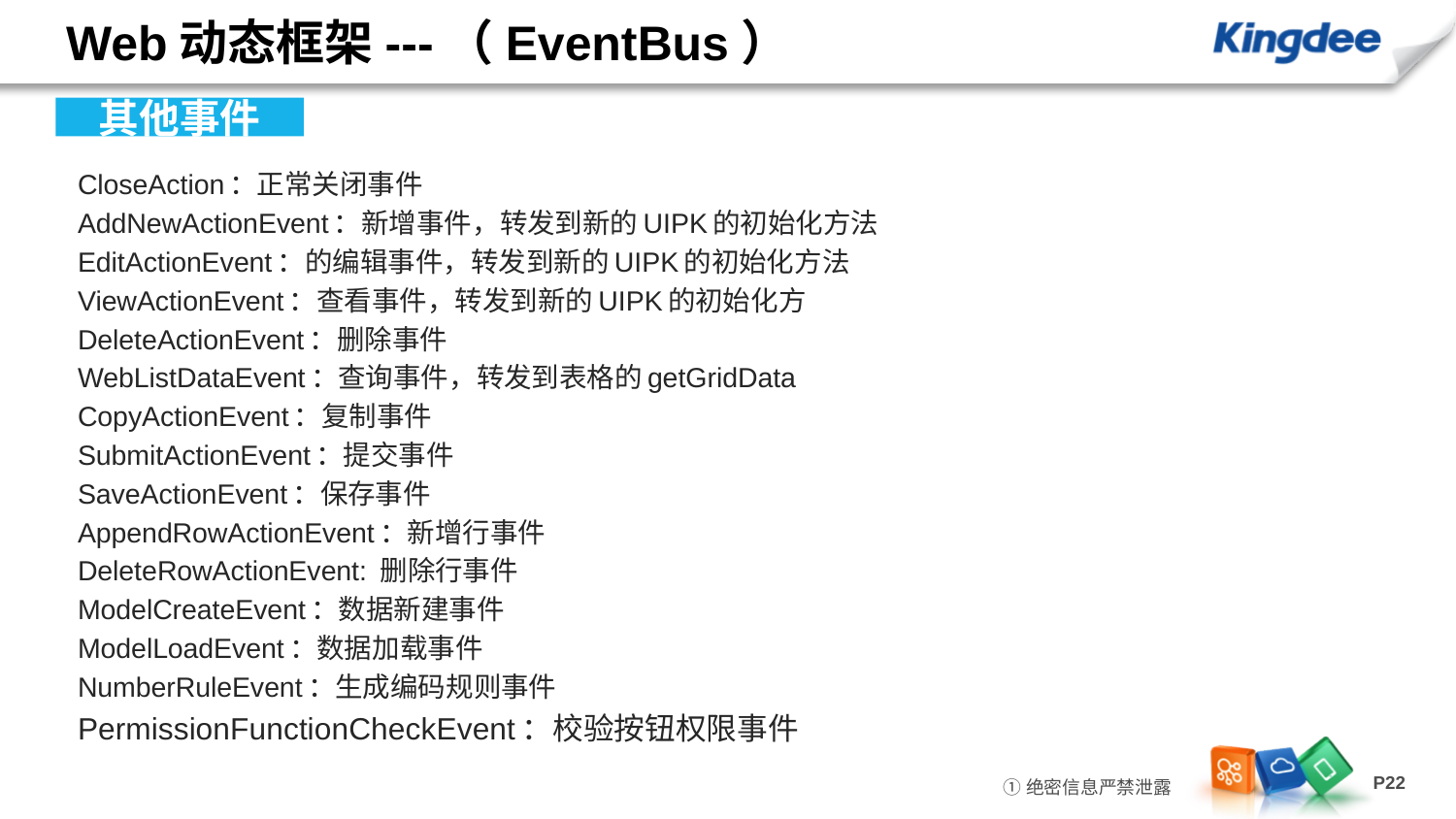

# Web动态框架---（EventBus）
其他事件
CloseAction：正常关闭事件
AddNewActionEvent：新增事件，转发到新的UIPK的初始化方法
EditActionEvent：的编辑事件，转发到新的UIPK的初始化方法
ViewActionEvent：查看事件，转发到新的UIPK的初始化方
DeleteActionEvent：删除事件
WebListDataEvent：查询事件，转发到表格的getGridData
CopyActionEvent：复制事件
SubmitActionEvent：提交事件
SaveActionEvent：保存事件
AppendRowActionEvent：新增行事件
DeleteRowActionEvent: 删除行事件
ModelCreateEvent：数据新建事件
ModelLoadEvent：数据加载事件
NumberRuleEvent：生成编码规则事件
PermissionFunctionCheckEvent：校验按钮权限事件